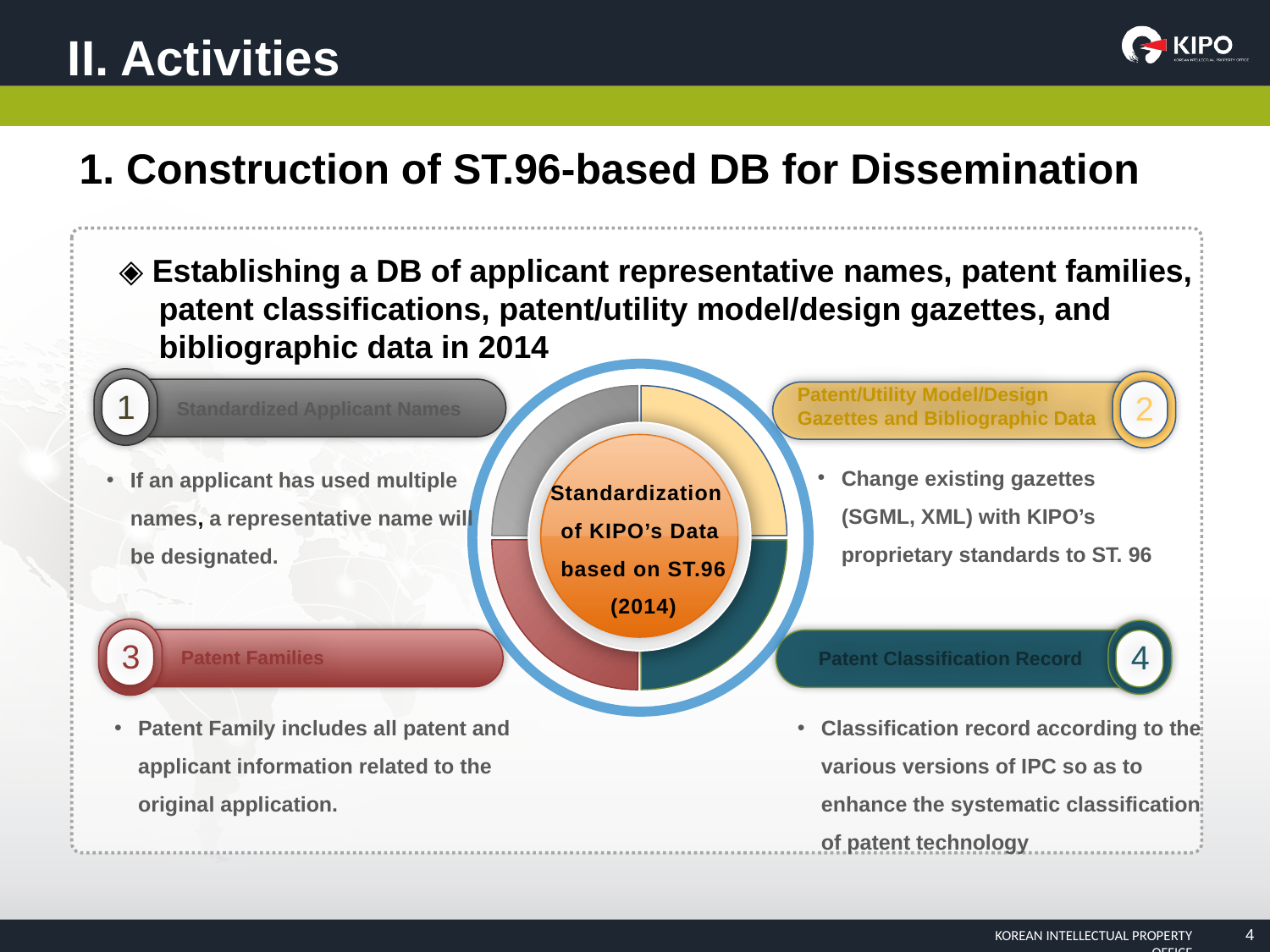

II. Activities

1. Construction of ST.96-based DB for Dissemination

◈ Establishing a DB of applicant representative names, patent families, patent classifications, patent/utility model/design gazettes, and bibliographic data in 2014

1

Patent/Utility Model/Design Gazettes and Bibliographic Data

2

Standardized Applicant Names

Change existing gazettes (SGML, XML) with KIPO’s proprietary standards to ST. 96
If an applicant has used multiple names, a representative name will be designated.
Standardization
of KIPO’s Data
based on ST.96
(2014)
’12년
추진실적

3

4
Patent Families
Patent Classification Record
Patent Family includes all patent and applicant information related to the original application.
Classification record according to the various versions of IPC so as to enhance the systematic classification of patent technology